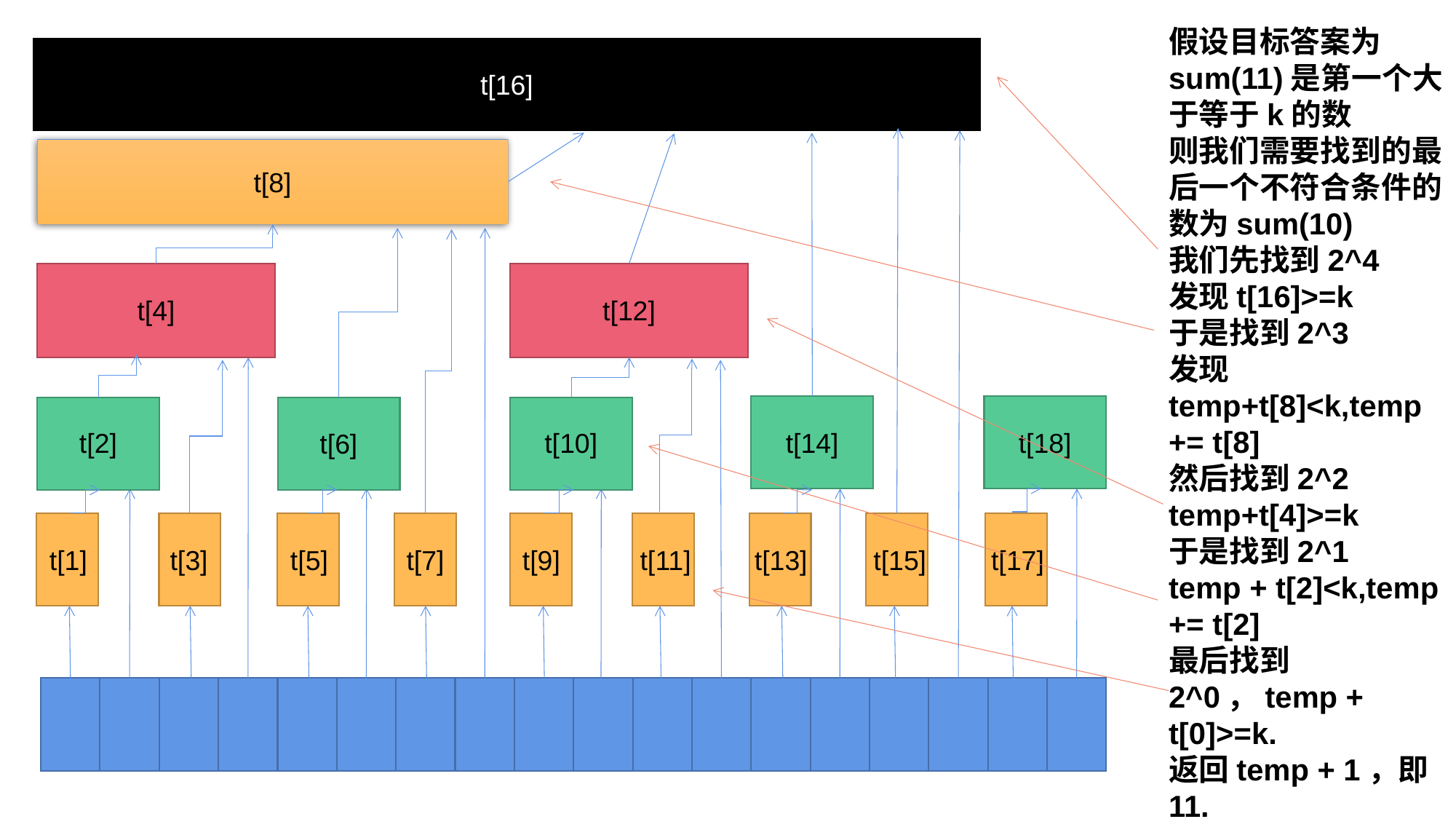

假设目标答案为sum(11)是第一个大于等于k的数
则我们需要找到的最后一个不符合条件的数为sum(10)
我们先找到2^4
发现t[16]>=k
于是找到2^3
发现temp+t[8]<k,temp += t[8]
然后找到2^2
temp+t[4]>=k
于是找到2^1
temp + t[2]<k,temp += t[2]
最后找到2^0，temp + t[0]>=k.
返回temp + 1，即11.

t[16]

t[8]

t[4]
t[12]

t[2]
t[10]
t[14]
t[18]
t[6]

t[1]
t[3]
t[5]
t[9]
t[13]
t[17]
t[7]
t[11]
t[15]